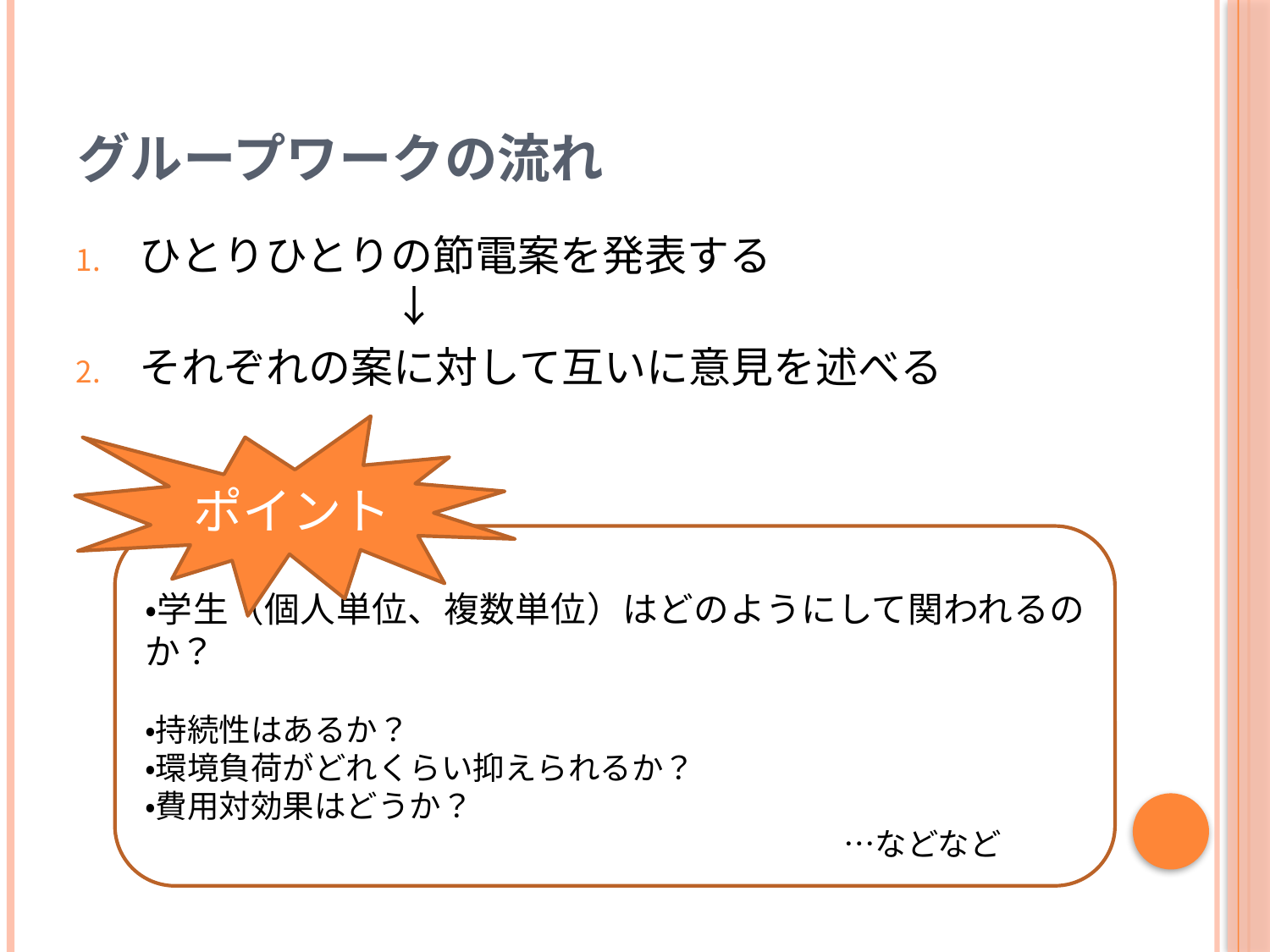

# グループワークの流れ
ひとりひとりの節電案を発表する
　　　　　　↓
それぞれの案に対して互いに意見を述べる

ポイント

・学生（個人単位、複数単位）はどのようにして関われるのか？

・持続性はあるか？
・環境負荷がどれくらい抑えられるか？
・費用対効果はどうか？
　　　　　　　　　　　　　　　　　　　　　　…などなど